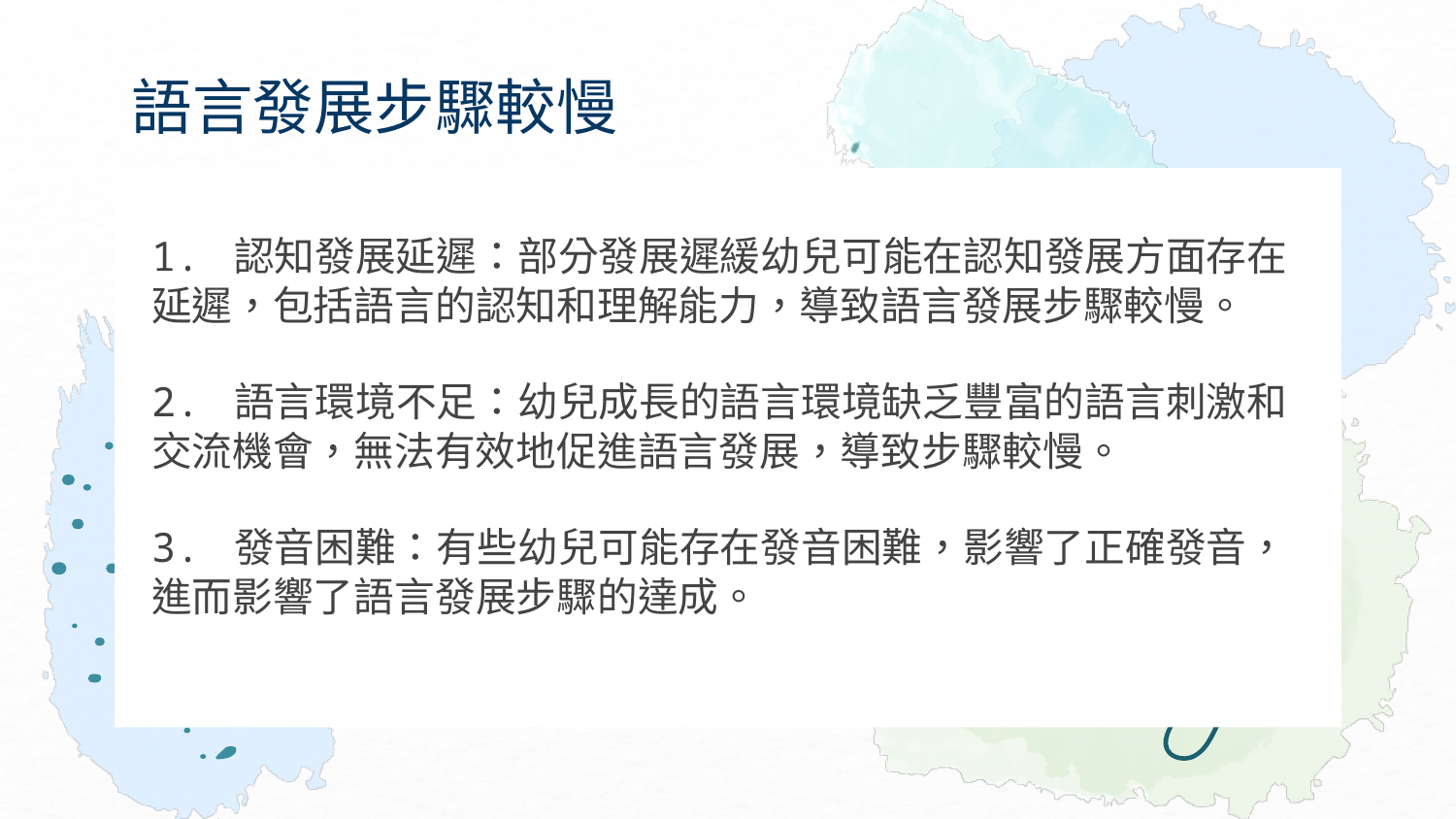

# 語言發展步驟較慢

1. 認知發展延遲：部分發展遲緩幼兒可能在認知發展方面存在延遲，包括語言的認知和理解能力，導致語言發展步驟較慢。

2. 語言環境不足：幼兒成長的語言環境缺乏豐富的語言刺激和交流機會，無法有效地促進語言發展，導致步驟較慢。

3. 發音困難：有些幼兒可能存在發音困難，影響了正確發音，進而影響了語言發展步驟的達成。